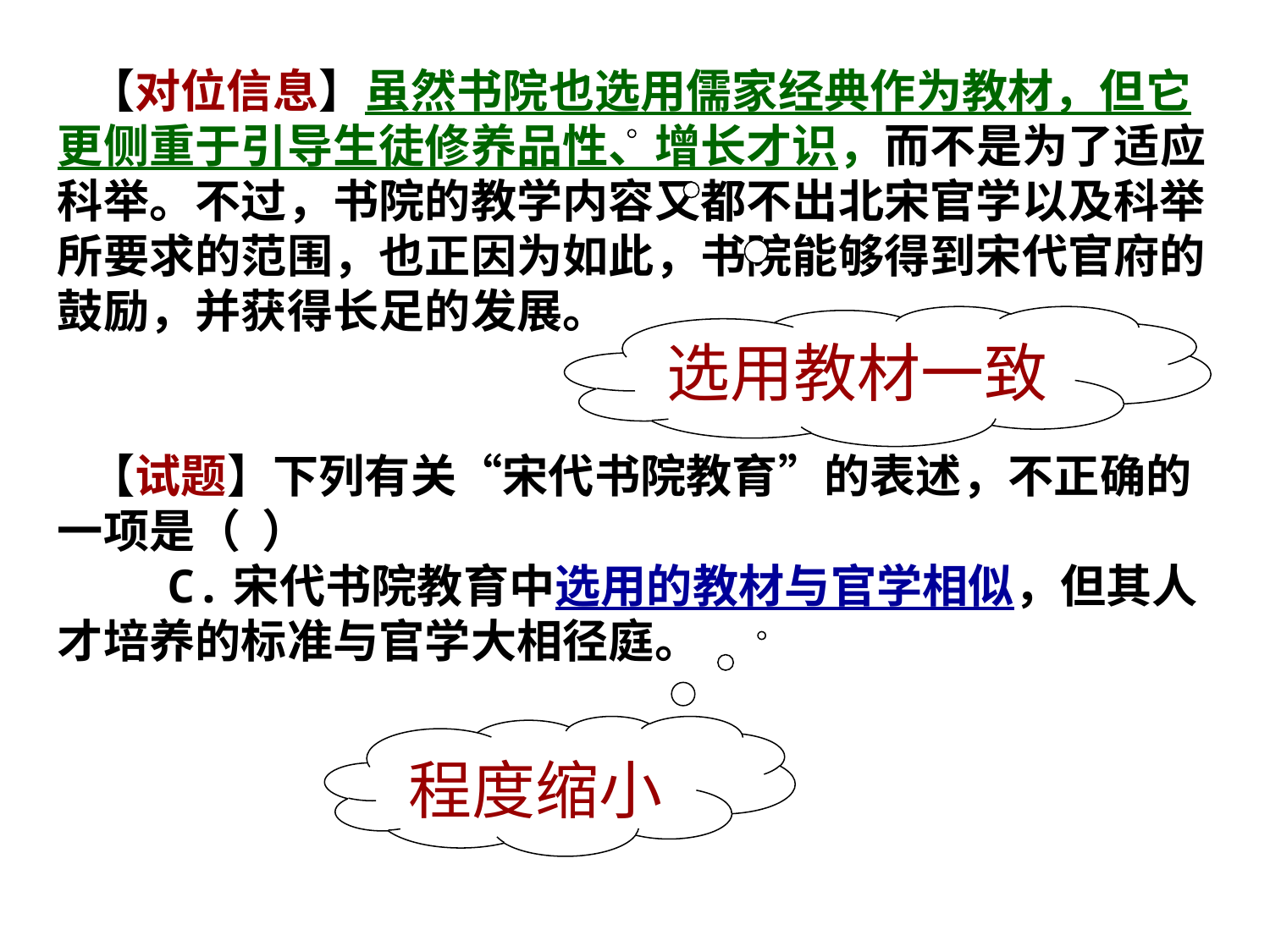

【对位信息】虽然书院也选用儒家经典作为教材，但它更侧重于引导生徒修养品性、增长才识，而不是为了适应科举。不过，书院的教学内容又都不出北宋官学以及科举所要求的范围，也正因为如此，书院能够得到宋代官府的鼓励，并获得长足的发展。

  【试题】下列有关“宋代书院教育”的表述，不正确的一项是（  ）
    C.宋代书院教育中选用的教材与官学相似，但其人才培养的标准与官学大相径庭。
选用教材一致
程度缩小